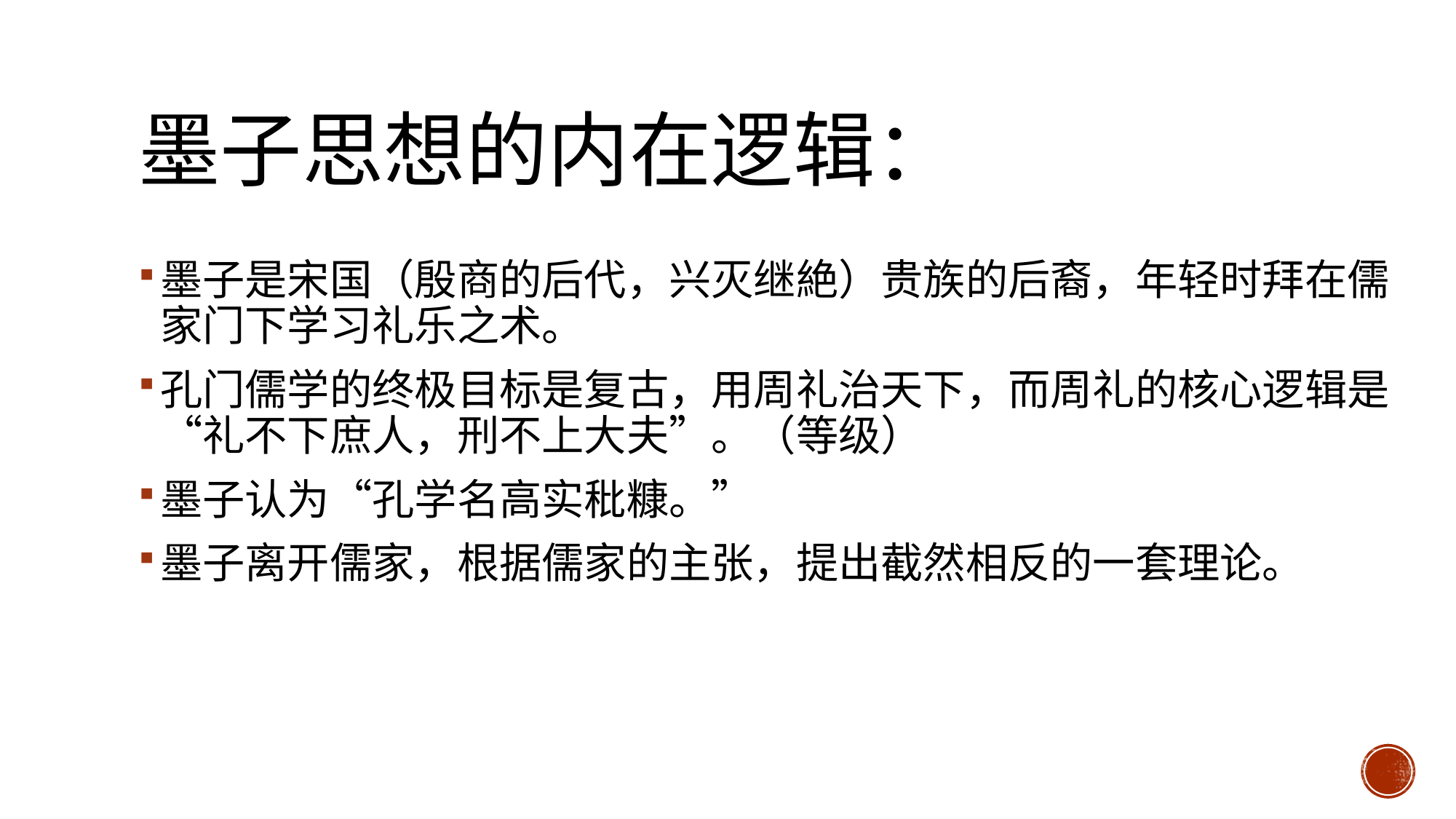

# 墨子思想的内在逻辑：
墨子是宋国（殷商的后代，兴灭继絶）贵族的后裔，年轻时拜在儒家门下学习礼乐之术。
孔门儒学的终极目标是复古，用周礼治天下，而周礼的核心逻辑是“礼不下庶人，刑不上大夫”。（等级）
墨子认为“孔学名高实秕糠。”
墨子离开儒家，根据儒家的主张，提出截然相反的一套理论。